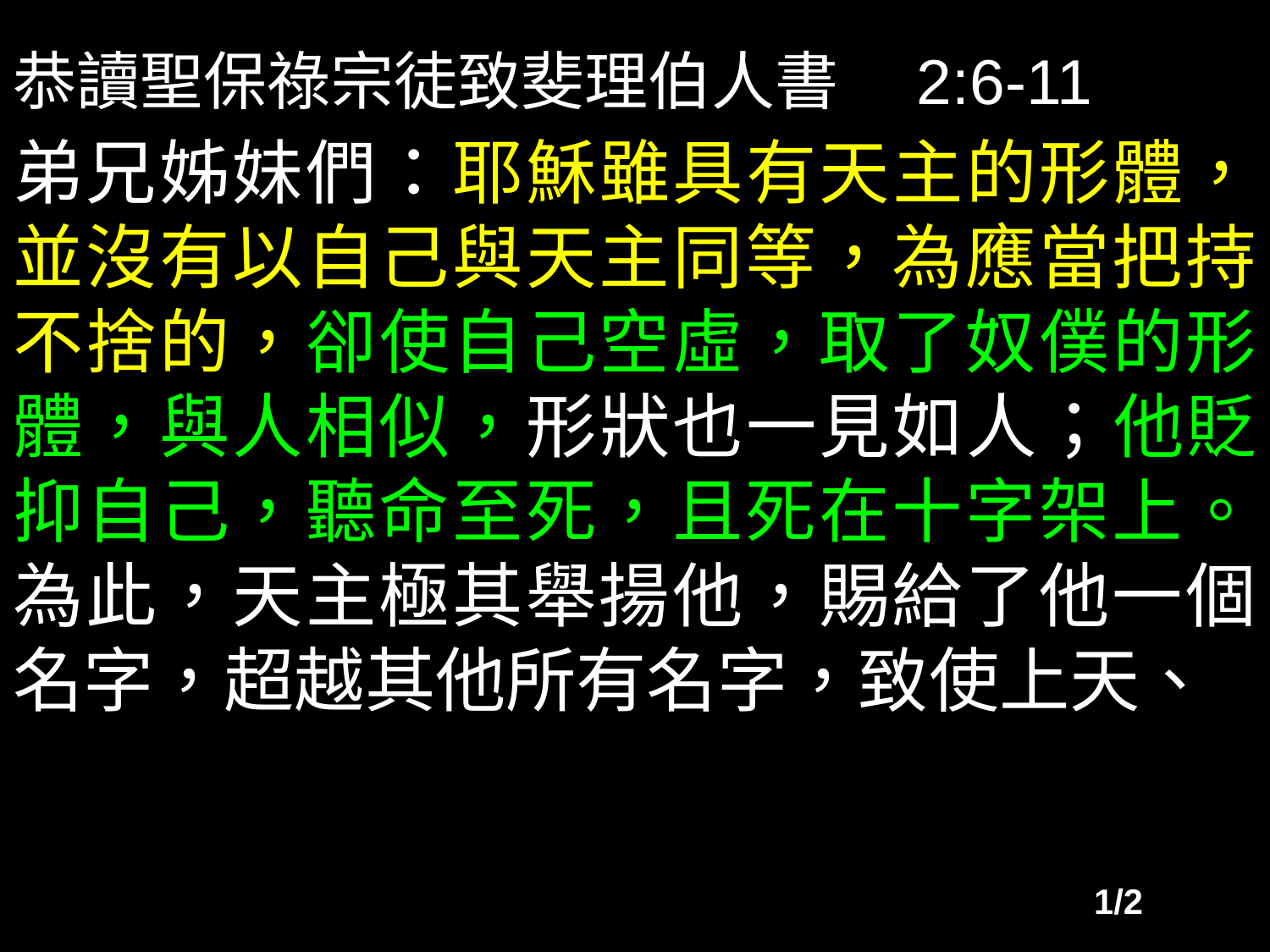

恭讀聖保祿宗徒致斐理伯人書　2:6-11
弟兄姊妹們：耶穌雖具有天主的形體，並沒有以自己與天主同等，為應當把持不捨的，卻使自己空虛，取了奴僕的形體，與人相似，形狀也一見如人；他貶抑自己，聽命至死，且死在十字架上。為此，天主極其舉揚他，賜給了他一個名字，超越其他所有名字，致使上天、
1/2